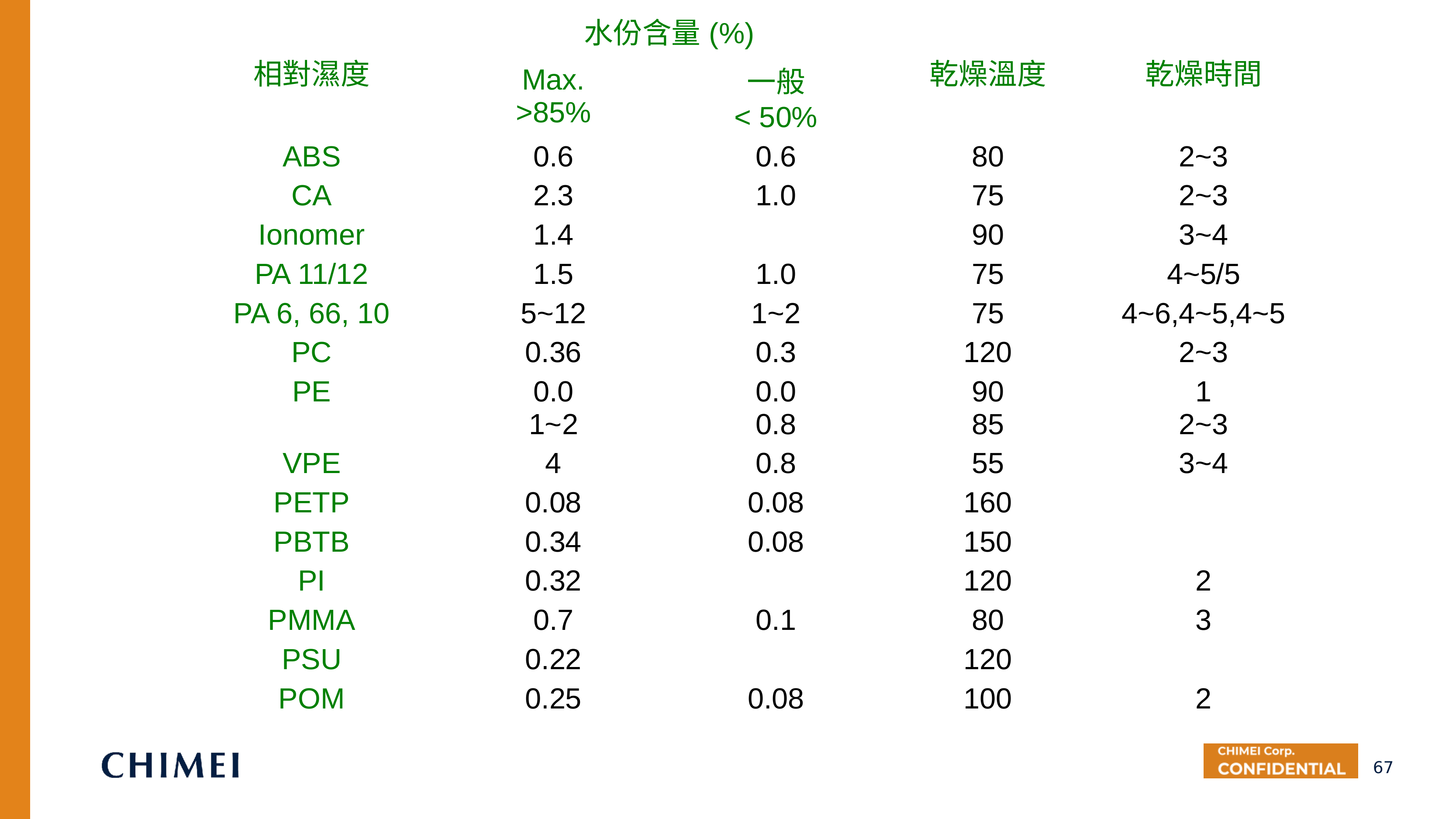

| 相對濕度 | 水份含量(%) |  | 乾燥溫度 | 乾燥時間 |
| --- | --- | --- | --- | --- |
|  | Max. >85% | 一般 < 50% |  |  |
| ABS | 0.6 | 0.6 | 80 | 2~3 |
| CA | 2.3 | 1.0 | 75 | 2~3 |
| Ionomer | 1.4 |  | 90 | 3~4 |
| PA 11/12 | 1.5 | 1.0 | 75 | 4~5/5 |
| PA 6, 66, 10 | 5~12 | 1~2 | 75 | 4~6,4~5,4~5 |
| PC | 0.36 | 0.3 | 120 | 2~3 |
| PE | 0.0 1~2 | 0.0 0.8 | 90 85 | 1 2~3 |
| VPE | 4 | 0.8 | 55 | 3~4 |
| PETP | 0.08 | 0.08 | 160 |  |
| PBTB | 0.34 | 0.08 | 150 |  |
| PI | 0.32 |  | 120 | 2 |
| PMMA | 0.7 | 0.1 | 80 | 3 |
| PSU | 0.22 |  | 120 |  |
| POM | 0.25 | 0.08 | 100 | 2 |
67